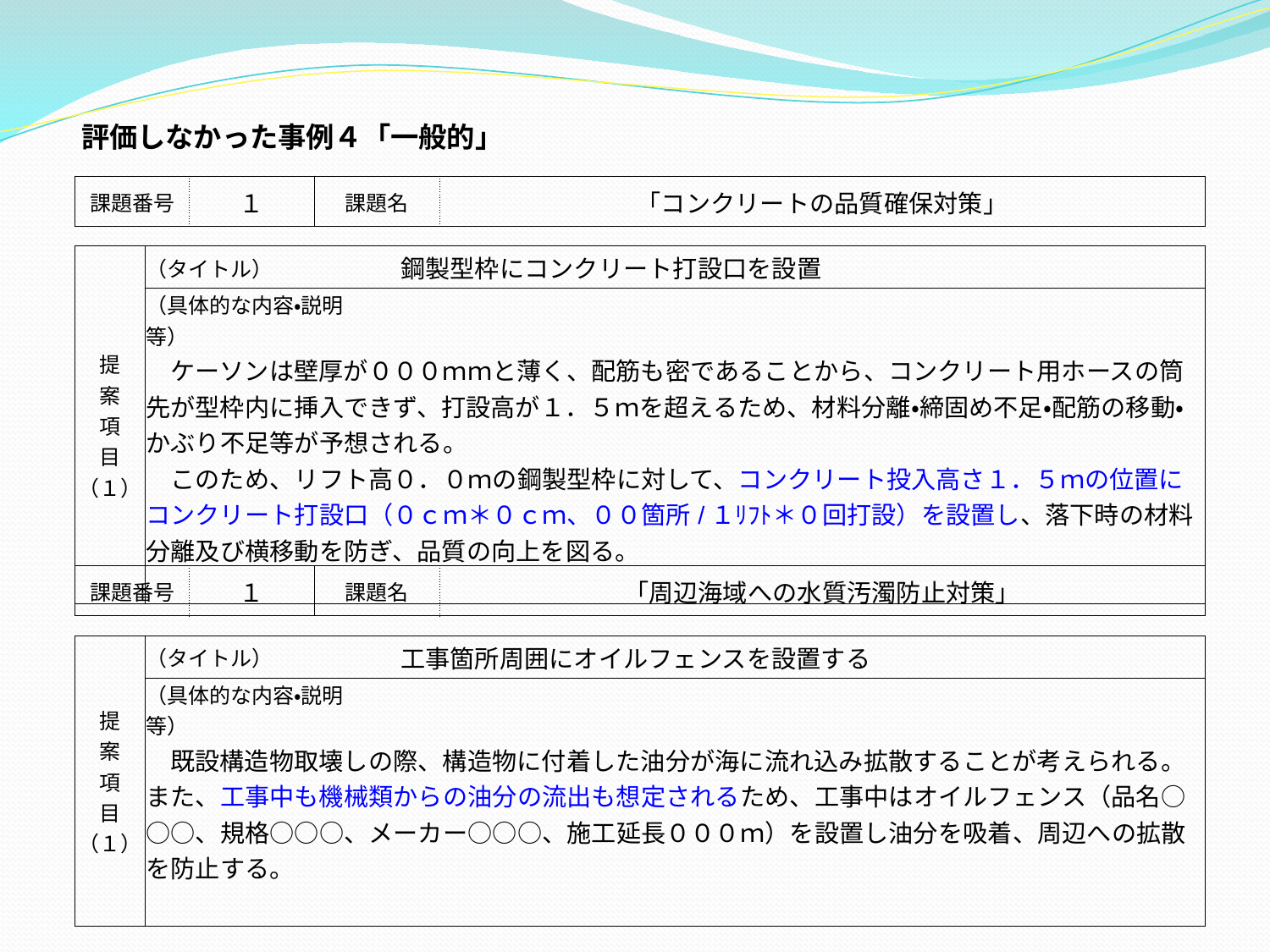

評価しなかった事例４「一般的」
| 課題番号 | １ | 課題名 | 「コンクリートの品質確保対策」 |
| --- | --- | --- | --- |
| 提 案 項 目 （１） | （タイトル） | 鋼製型枠にコンクリート打設口を設置 |
| --- | --- | --- |
|  | （具体的な内容・説明等） |  |
|  | ケーソンは壁厚が０００ｍｍと薄く、配筋も密であることから、コンクリート用ホースの筒先が型枠内に挿入できず、打設高が１．５ｍを超えるため、材料分離・締固め不足・配筋の移動・かぶり不足等が予想される。 　このため、リフト高０．０ｍの鋼製型枠に対して、コンクリート投入高さ１．５ｍの位置にコンクリート打設口（０ｃｍ＊０ｃｍ、００箇所/１ﾘﾌﾄ＊０回打設）を設置し、落下時の材料分離及び横移動を防ぎ、品質の向上を図る。 |  |
| 課題番号 | １ | 課題名 | 「周辺海域への水質汚濁防止対策」 |
| --- | --- | --- | --- |
| 提 案 項 目 （１） | （タイトル） | 工事箇所周囲にオイルフェンスを設置する |
| --- | --- | --- |
|  | （具体的な内容・説明等） |  |
|  | 既設構造物取壊しの際、構造物に付着した油分が海に流れ込み拡散することが考えられる。また、工事中も機械類からの油分の流出も想定されるため、工事中はオイルフェンス（品名○○○、規格○○○、メーカー○○○、施工延長０００ｍ）を設置し油分を吸着、周辺への拡散を防止する。 |  |